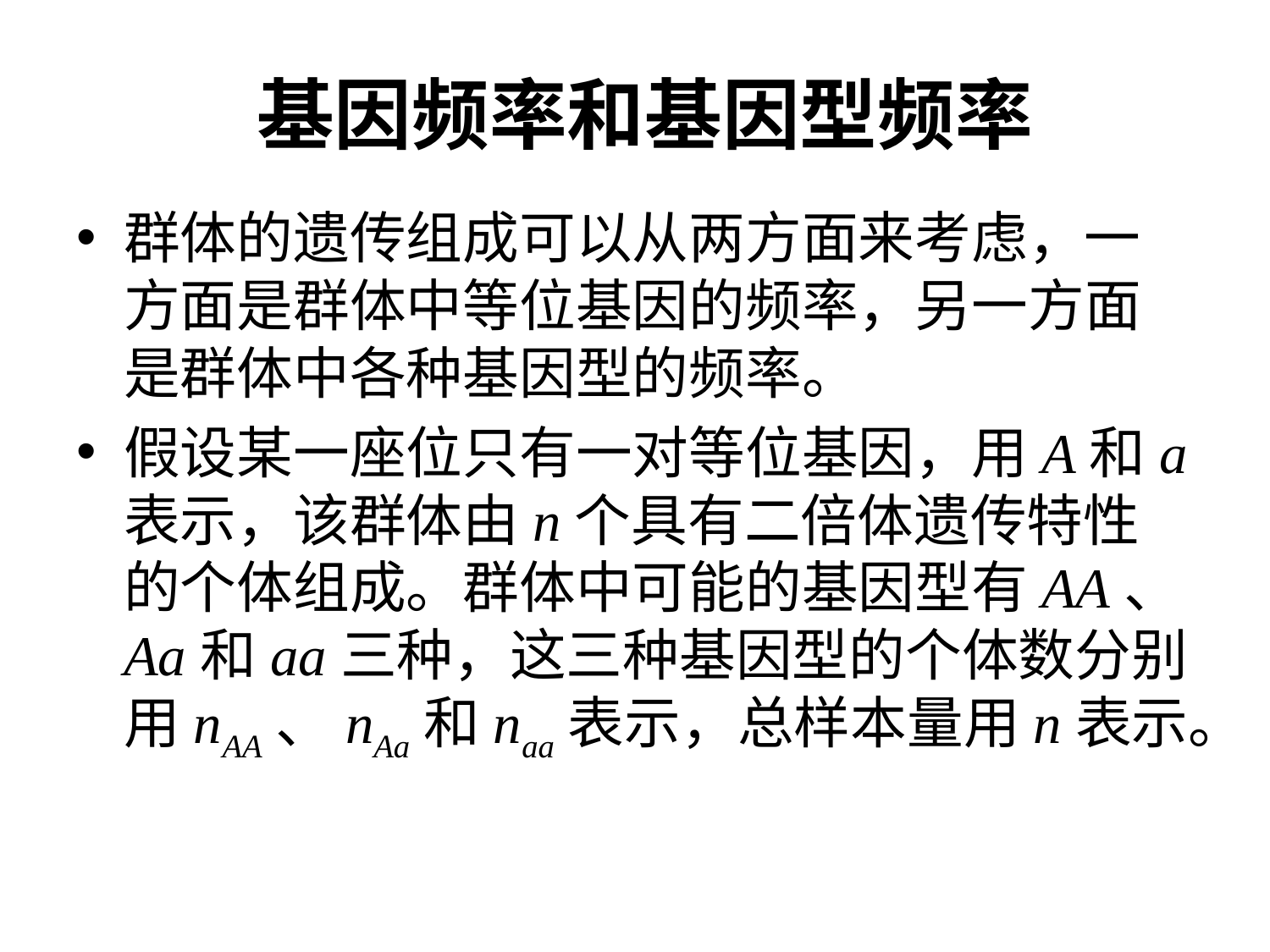

# 基因频率和基因型频率
群体的遗传组成可以从两方面来考虑，一方面是群体中等位基因的频率，另一方面是群体中各种基因型的频率。
假设某一座位只有一对等位基因，用A和a表示，该群体由n个具有二倍体遗传特性的个体组成。群体中可能的基因型有AA、Aa和aa三种，这三种基因型的个体数分别用nAA、nAa和naa表示，总样本量用n表示。